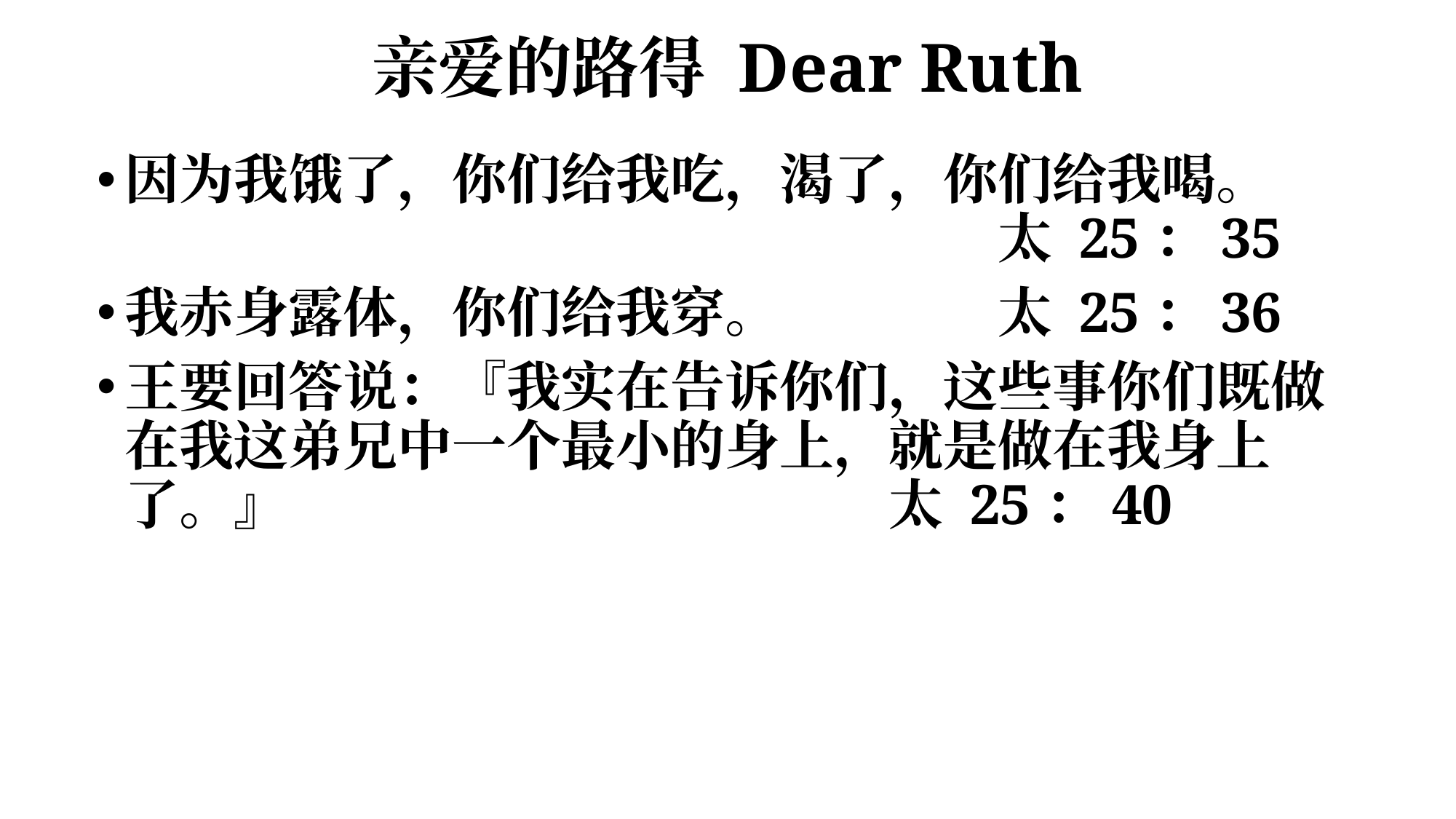

# 亲爱的路得 Dear Ruth
因为我饿了，你们给我吃，渴了，你们给我喝。									太 25：35
我赤身露体，你们给我穿。		太 25：36
王要回答说：『我实在告诉你们，这些事你们既做在我这弟兄中一个最小的身上，就是做在我身上了。』 						太 25：40